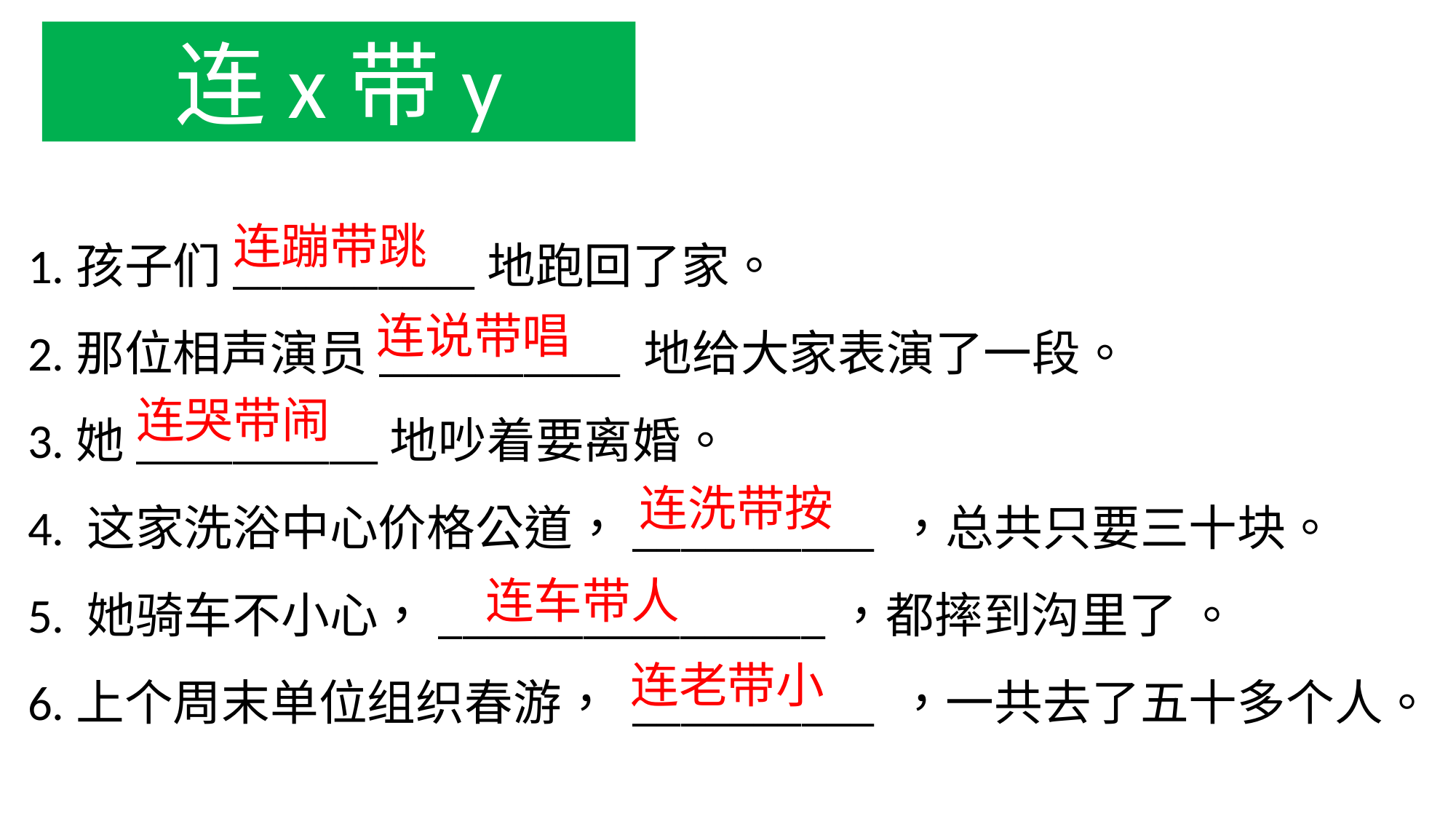

连x带y
1.孩子们__________地跑回了家。
2.那位相声演员__________ 地给大家表演了一段。
3.她__________地吵着要离婚。
4. 这家洗浴中心价格公道，__________ ，总共只要三十块。
5. 她骑车不小心，________________，都摔到沟里了 。
6.上个周末单位组织春游， __________ ，一共去了五十多个人。
连蹦带跳
连说带唱
连哭带闹
连洗带按
连车带人
连老带小